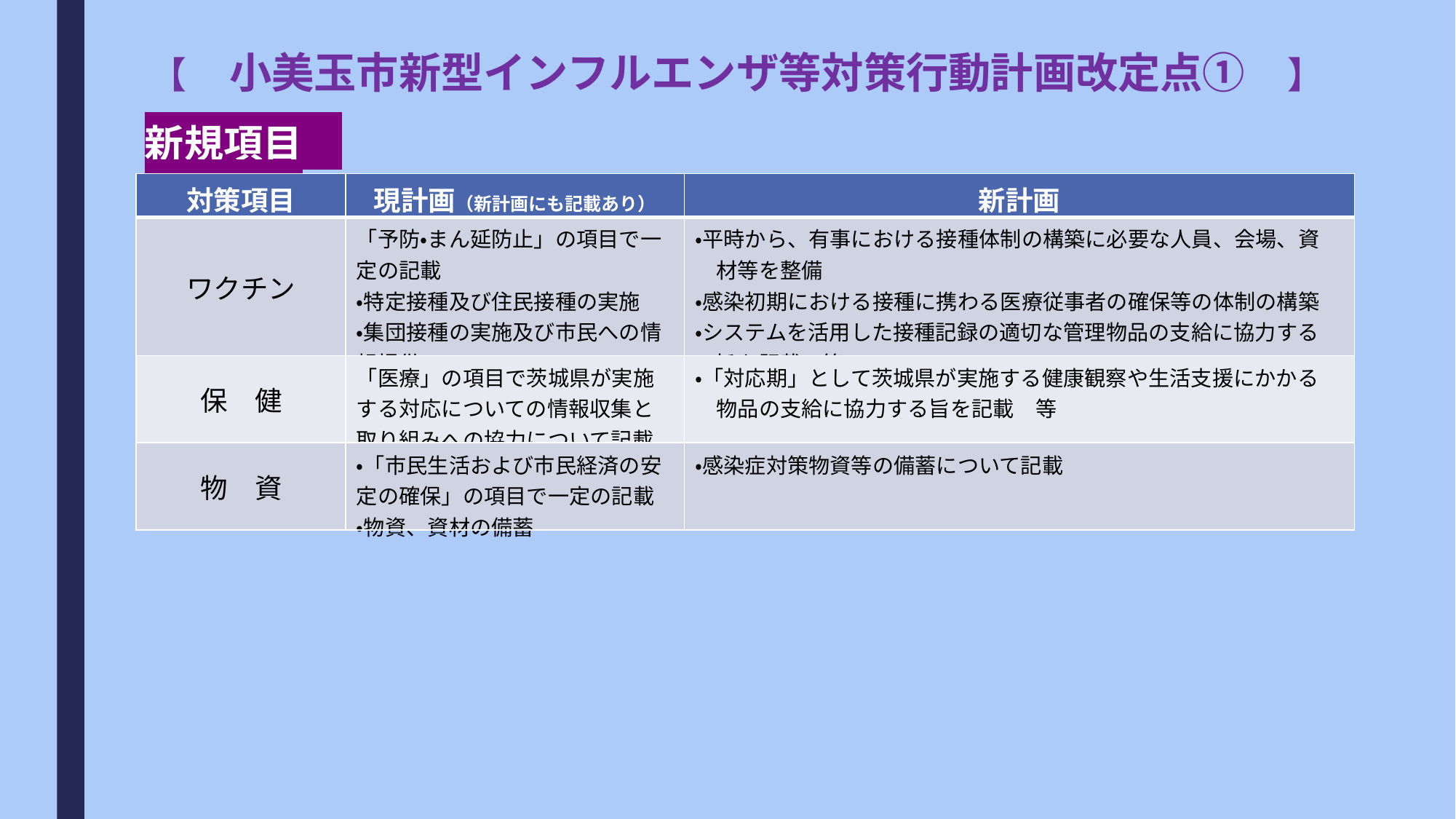

# 【　小美玉市新型インフルエンザ等対策行動計画改定点①　】
新規項目
| 対策項目 | 現計画（新計画にも記載あり） | 新計画 |
| --- | --- | --- |
| ワクチン | 「予防・まん延防止」の項目で一定の記載 ・特定接種及び住民接種の実施 ・集団接種の実施及び市民への情報提供 | ・平時から、有事における接種体制の構築に必要な人員、会場、資 　材等を整備 ・感染初期における接種に携わる医療従事者の確保等の体制の構築 ・システムを活用した接種記録の適切な管理物品の支給に協力する 　旨を記載　等 |
| 保　健 | 「医療」の項目で茨城県が実施する対応についての情報収集と取り組みへの協力について記載 | ・「対応期」として茨城県が実施する健康観察や生活支援にかかる 　物品の支給に協力する旨を記載　等 |
| 物　資 | ・「市民生活および市民経済の安定の確保」の項目で一定の記載 ・物資、資材の備蓄 | ・感染症対策物資等の備蓄について記載 |